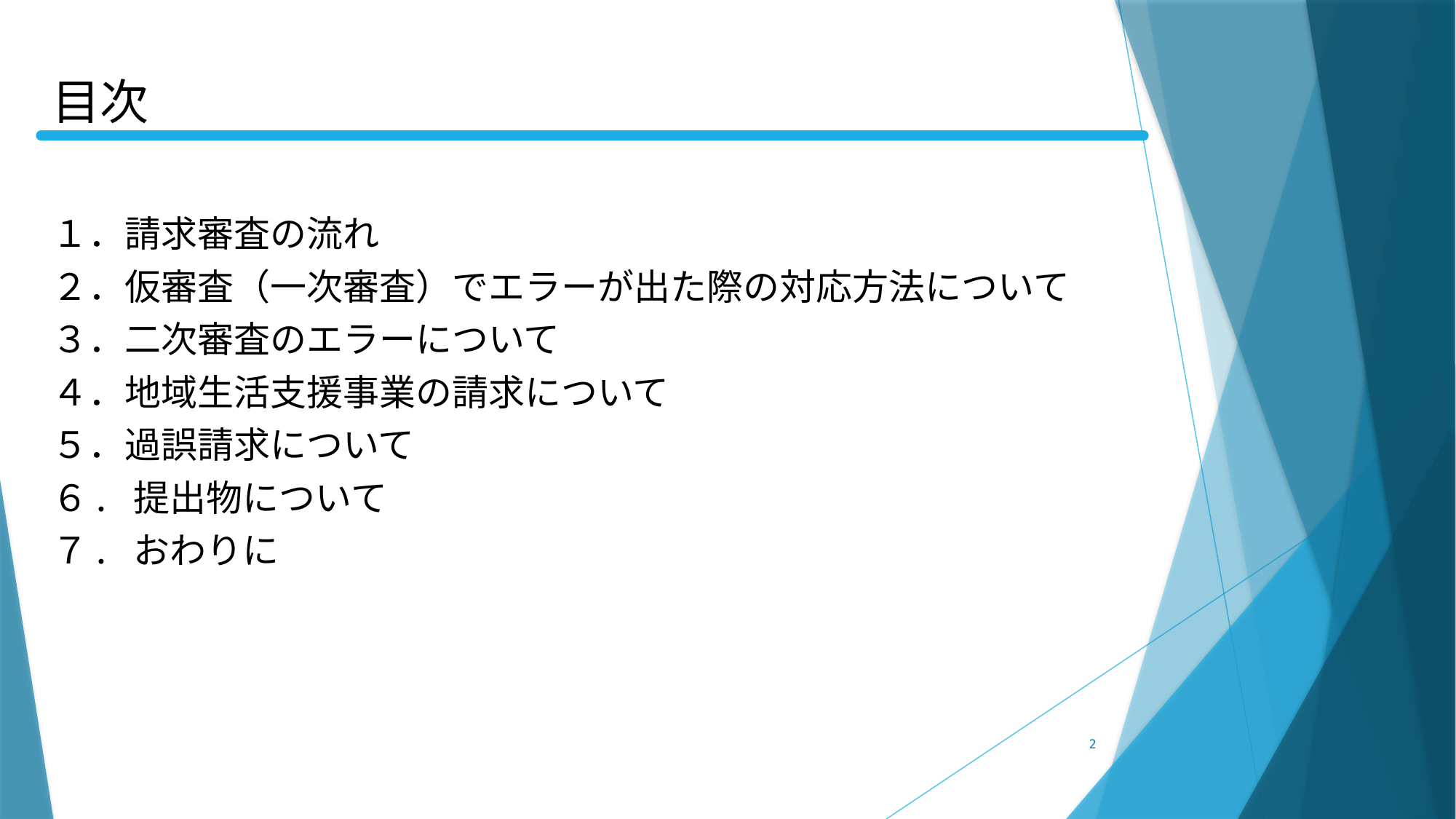

目次
１．請求審査の流れ
２．仮審査（一次審査）でエラーが出た際の対応方法について
３．二次審査のエラーについて
４．地域生活支援事業の請求について
５．過誤請求について
６.  提出物について
７.  おわりに
2